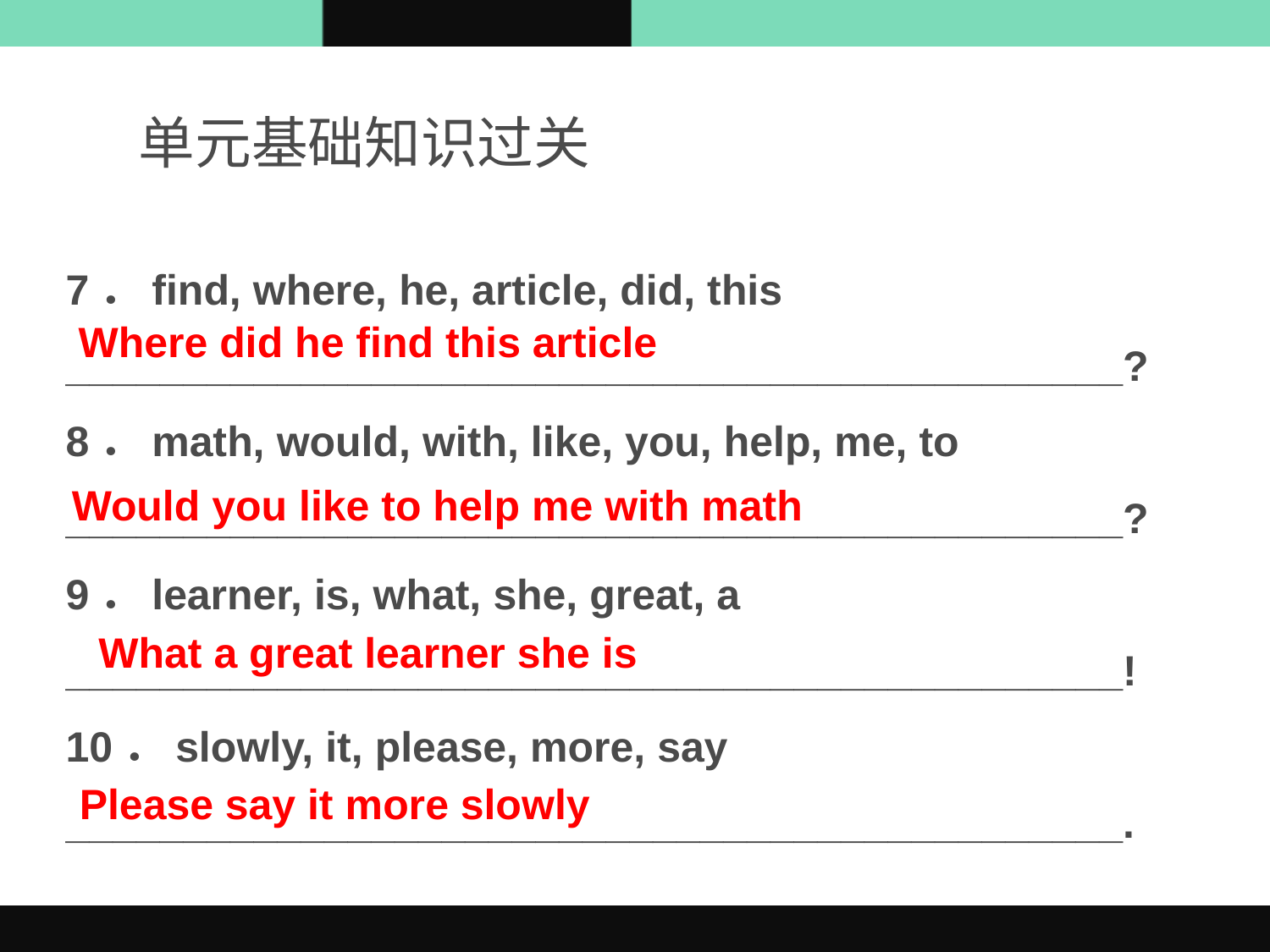

单元基础知识过关
7．find, where, he, article, did, this
_____________________________________________?
8．math, would, with, like, you, help, me, to
_____________________________________________?
9．learner, is, what, she, great, a
_____________________________________________!
10．slowly, it, please, more, say
_____________________________________________.
Where did he find this article
Would you like to help me with math
What a great learner she is
Please say it more slowly